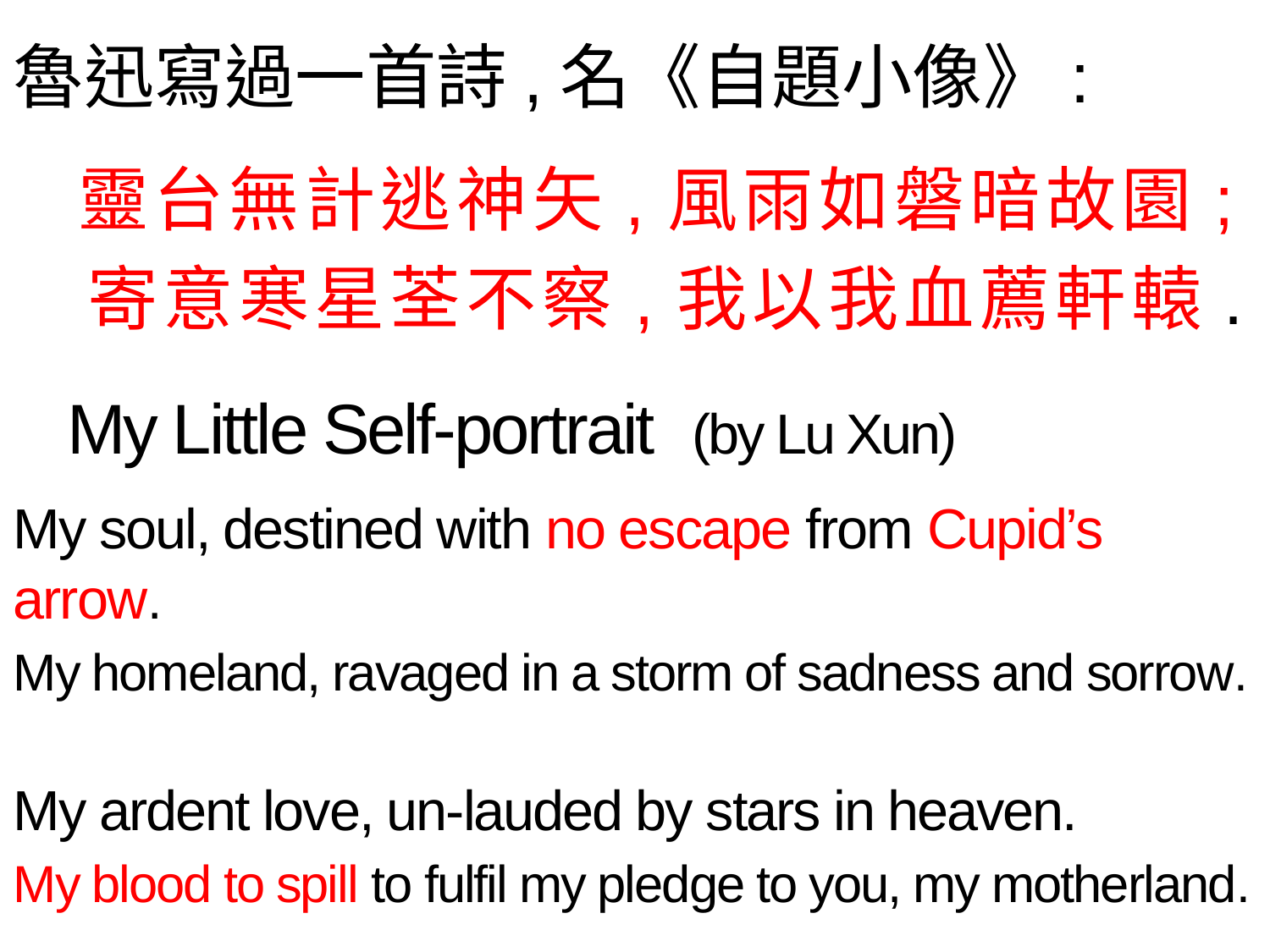

魯迅寫過一首詩,名《自題小像》:
   靈台無計逃神矢,風雨如磐暗故園;
  寄意寒星荃不察,我以我血薦軒轅.
   My Little Self-portrait  (by Lu Xun)
My soul, destined with no escape from Cupid’s arrow.
My homeland, ravaged in a storm of sadness and sorrow.
My ardent love, un-lauded by stars in heaven.
My blood to spill to fulfil my pledge to you, my motherland.